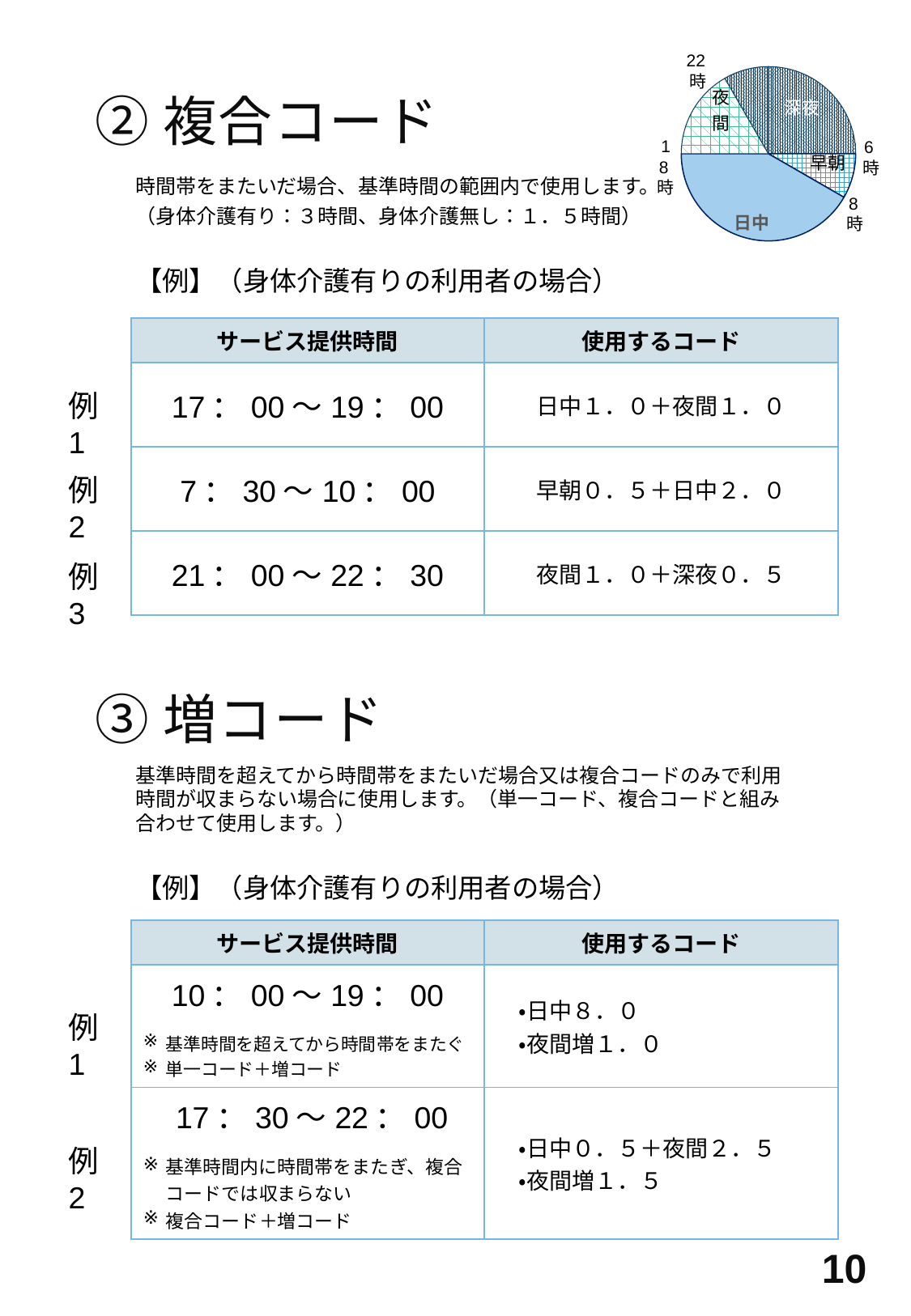

### Chart

| Category | 列1 |
|---|---|
| 深夜 | 6.0 |
| 早朝 | 2.0 |
| 日中 | 10.0 |
| 夜間 | 4.0 |
| 深夜 | 2.0 |
22時
18時
6時
8時
②複合コード
時間帯をまたいだ場合、基準時間の範囲内で使用します。
（身体介護有り：３時間、身体介護無し：１．５時間）

【例】（身体介護有りの利用者の場合）
| サービス提供時間 | 使用するコード |
| --- | --- |
| 17：00～19：00 | 日中１．０＋夜間１．０ |
| 7：30～10：00 | 早朝０．５＋日中２．０ |
| 21：00～22：30 | 夜間１．０＋深夜０．５ |
例1
例2
例3
③増コード
基準時間を超えてから時間帯をまたいだ場合又は複合コードのみで利用時間が収まらない場合に使用します。（単一コード、複合コードと組み合わせて使用します。）

【例】（身体介護有りの利用者の場合）
| サービス提供時間 | 使用するコード |
| --- | --- |
| 10：00～19：00 基準時間を超えてから時間帯をまたぐ 単一コード＋増コード | ・日中８．０ 　・夜間増１．０ |
| 17：30～22：00 基準時間内に時間帯をまたぎ、複合コードでは収まらない 複合コード＋増コード | ・日中０．５＋夜間２．５ 　・夜間増１．５ |
例1
例2
10